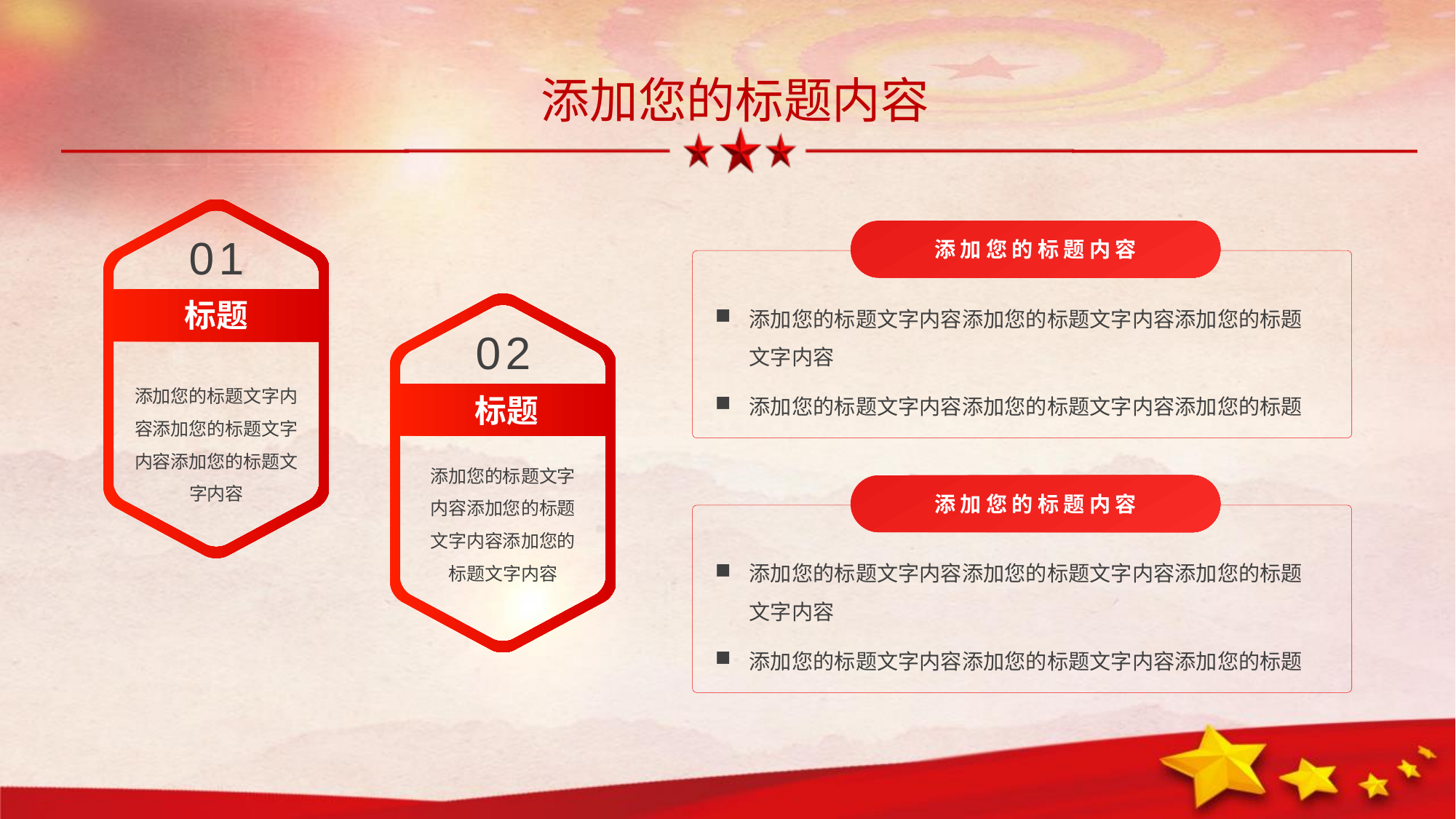

01
标题
添加您的标题文字内容添加您的标题文字内容添加您的标题文字内容

添加您的标题内容

添加您的标题文字内容添加您的标题文字内容添加您的标题文字内容
添加您的标题文字内容添加您的标题文字内容添加您的标题

02
标题
添加您的标题文字内容添加您的标题文字内容添加您的标题文字内容

添加您的标题内容

添加您的标题文字内容添加您的标题文字内容添加您的标题文字内容
添加您的标题文字内容添加您的标题文字内容添加您的标题